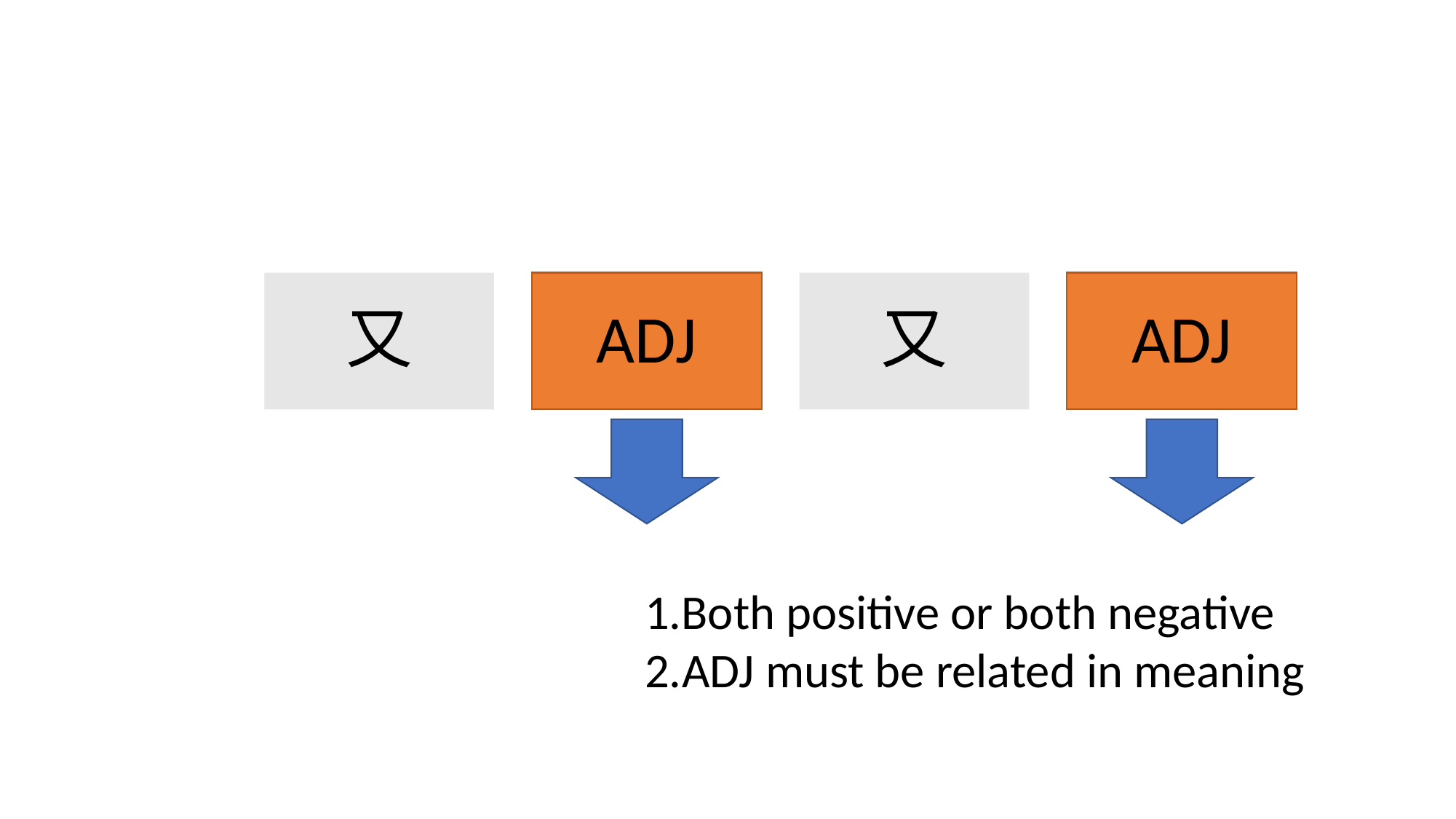

ADJ
又
ADJ
# 又

1.Both positive or both negative
2.ADJ must be related in meaning